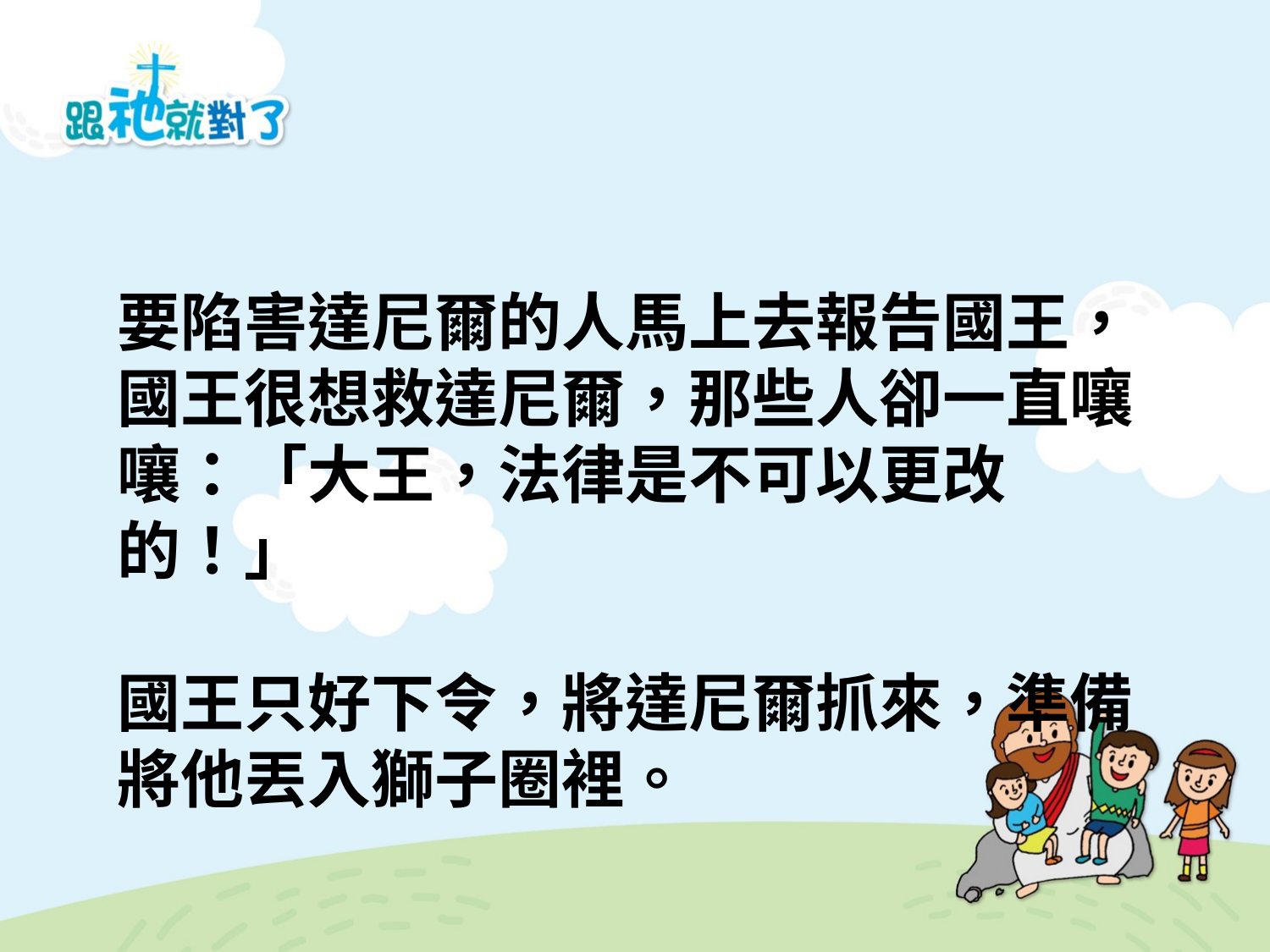

要陷害達尼爾的人馬上去報告國王，國王很想救達尼爾，那些人卻一直嚷嚷：「大王，法律是不可以更改的！」

國王只好下令，將達尼爾抓來，準備將他丟入獅子圈裡。